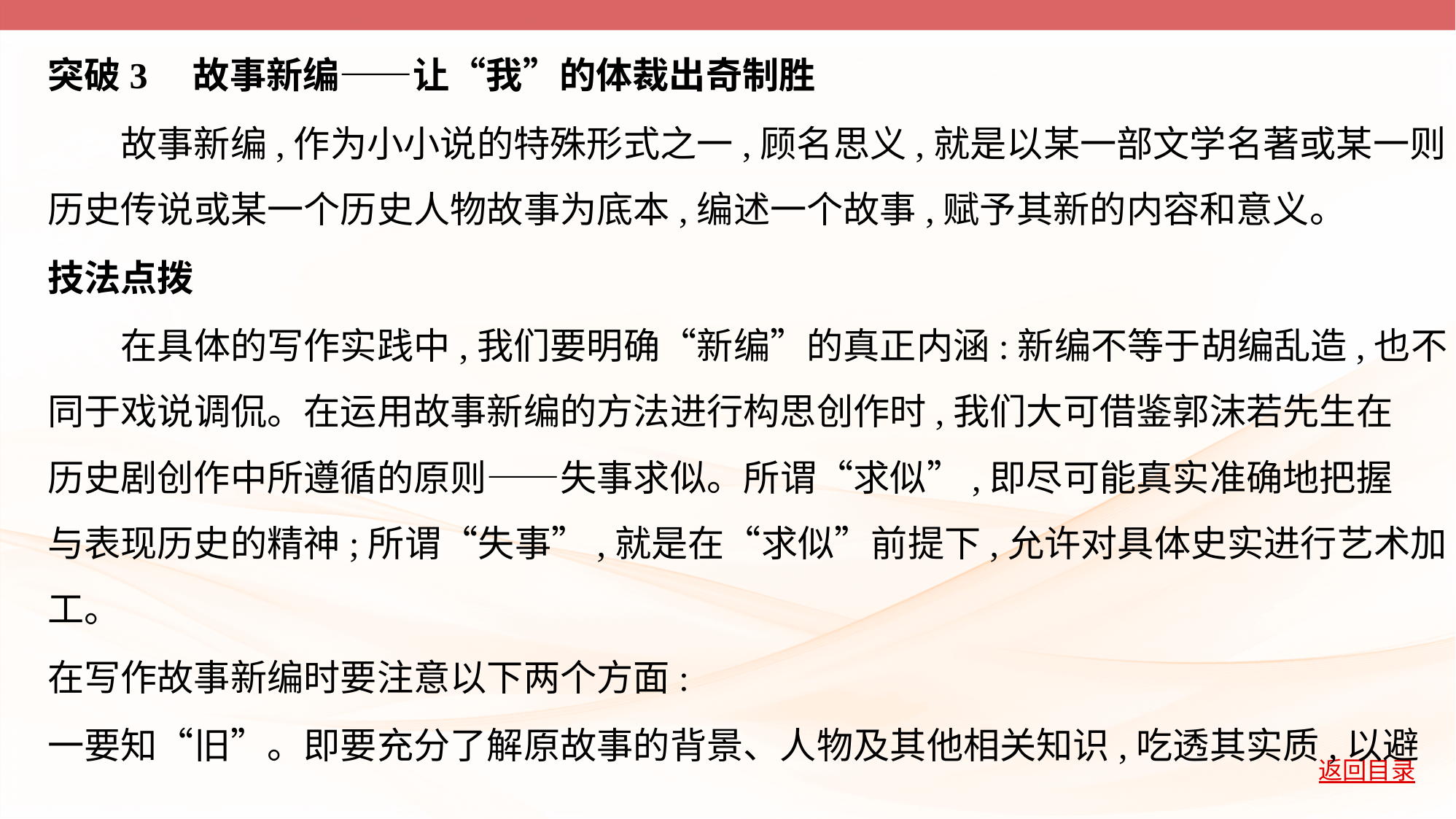

突破3　故事新编——让“我”的体裁出奇制胜
　　故事新编,作为小小说的特殊形式之一,顾名思义,就是以某一部文学名著或某一则
历史传说或某一个历史人物故事为底本,编述一个故事,赋予其新的内容和意义。
技法点拨
　　在具体的写作实践中,我们要明确“新编”的真正内涵:新编不等于胡编乱造,也不
同于戏说调侃。在运用故事新编的方法进行构思创作时,我们大可借鉴郭沫若先生在
历史剧创作中所遵循的原则——失事求似。所谓“求似”,即尽可能真实准确地把握
与表现历史的精神;所谓“失事”,就是在“求似”前提下,允许对具体史实进行艺术加
工。
在写作故事新编时要注意以下两个方面:
一要知“旧”。即要充分了解原故事的背景、人物及其他相关知识,吃透其实质,以避